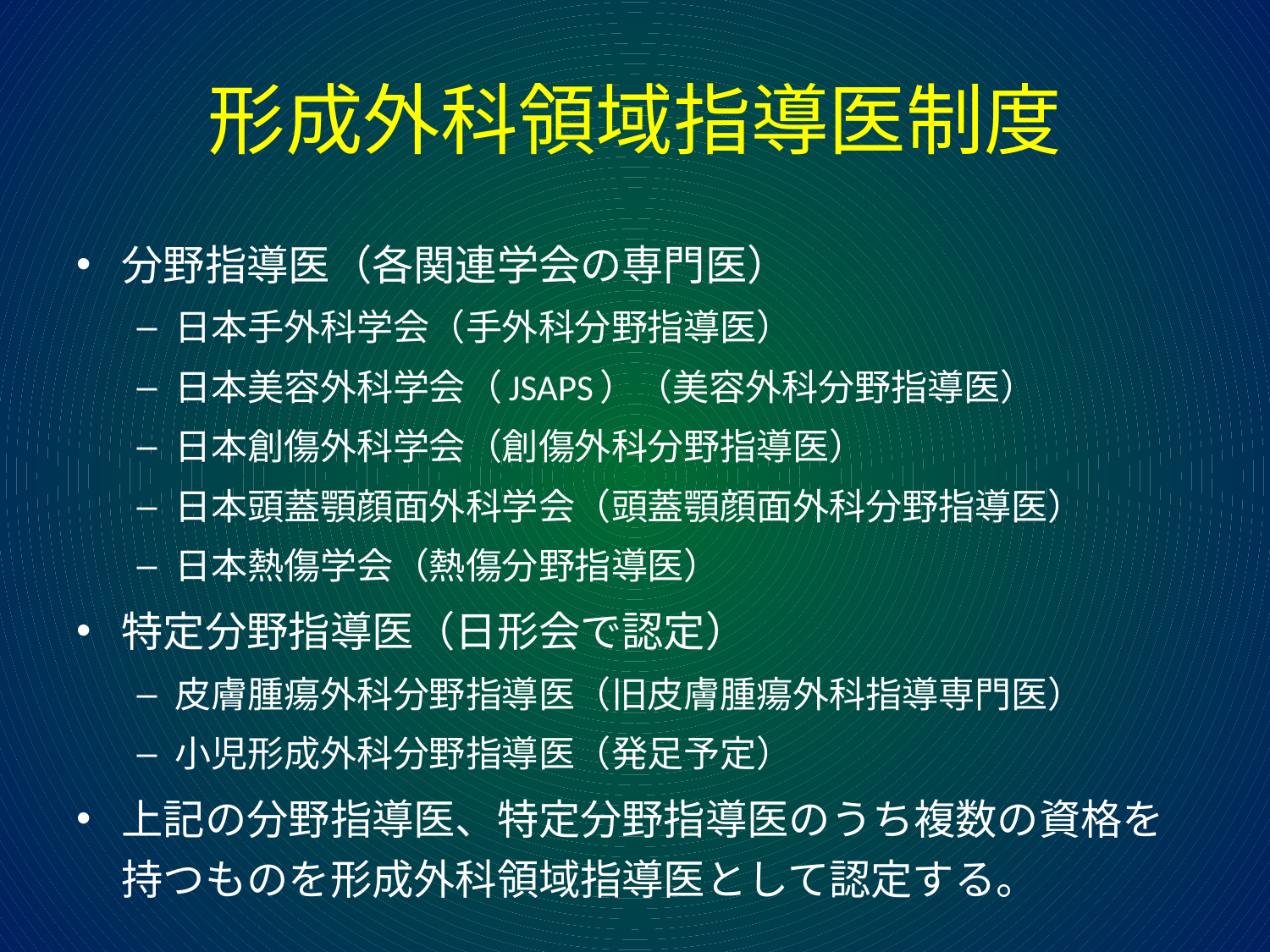

# 形成外科領域指導医制度
分野指導医（各関連学会の専門医）
日本手外科学会（手外科分野指導医）
日本美容外科学会（JSAPS）（美容外科分野指導医）
日本創傷外科学会（創傷外科分野指導医）
日本頭蓋顎顔面外科学会（頭蓋顎顔面外科分野指導医）
日本熱傷学会（熱傷分野指導医）
特定分野指導医（日形会で認定）
皮膚腫瘍外科分野指導医（旧皮膚腫瘍外科指導専門医）
小児形成外科分野指導医（発足予定）
上記の分野指導医、特定分野指導医のうち複数の資格を持つものを形成外科領域指導医として認定する。